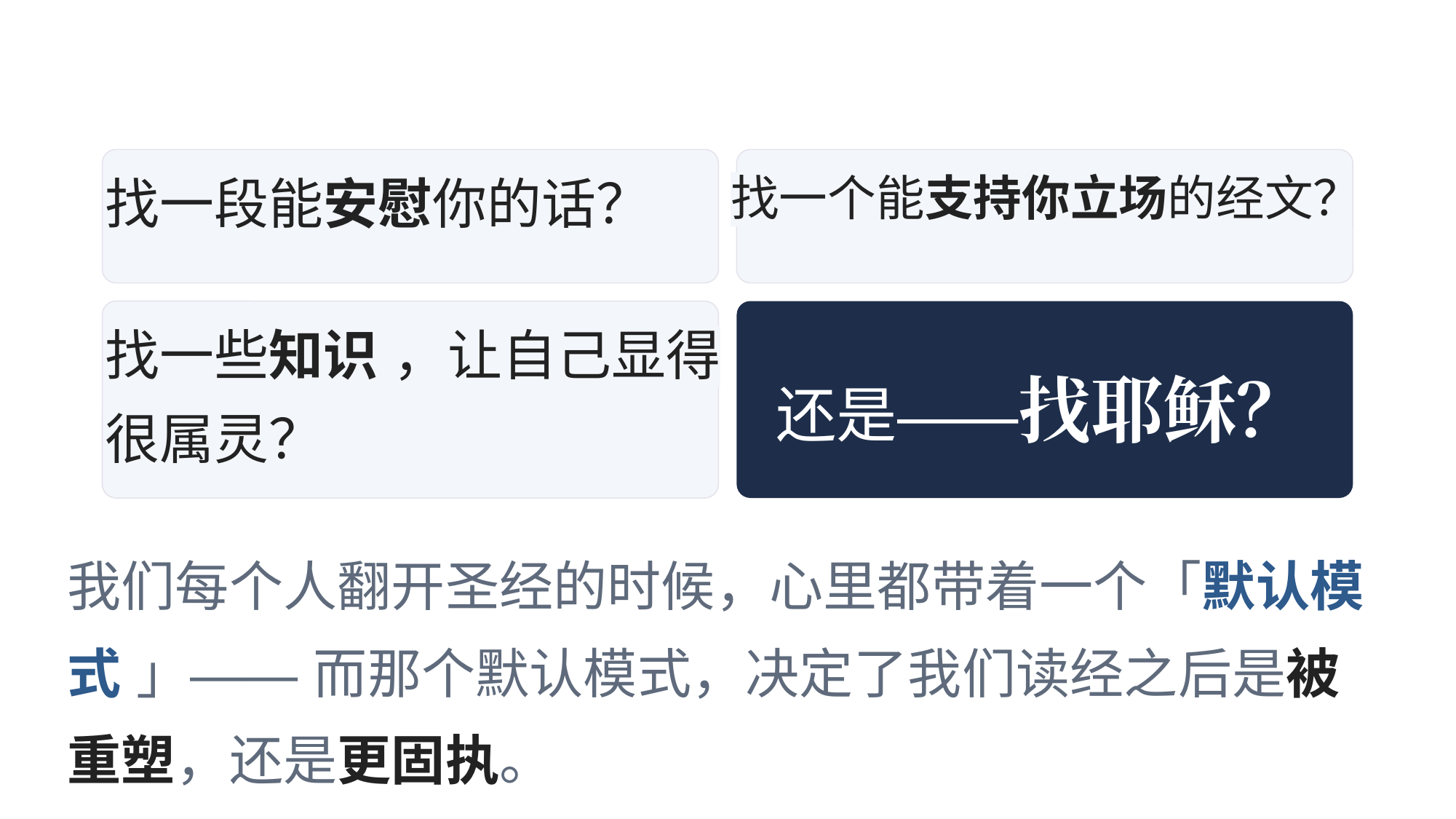

找一段能安慰你的话？

找一个能支持你立场的经文？

找一些知识 ，让自己显得很属灵？

还是——找耶稣？
我们每个人翻开圣经的时候，心里都带着一个「默认模式 」—— 而那个默认模式，决定了我们读经之后是被重塑，还是更固执。